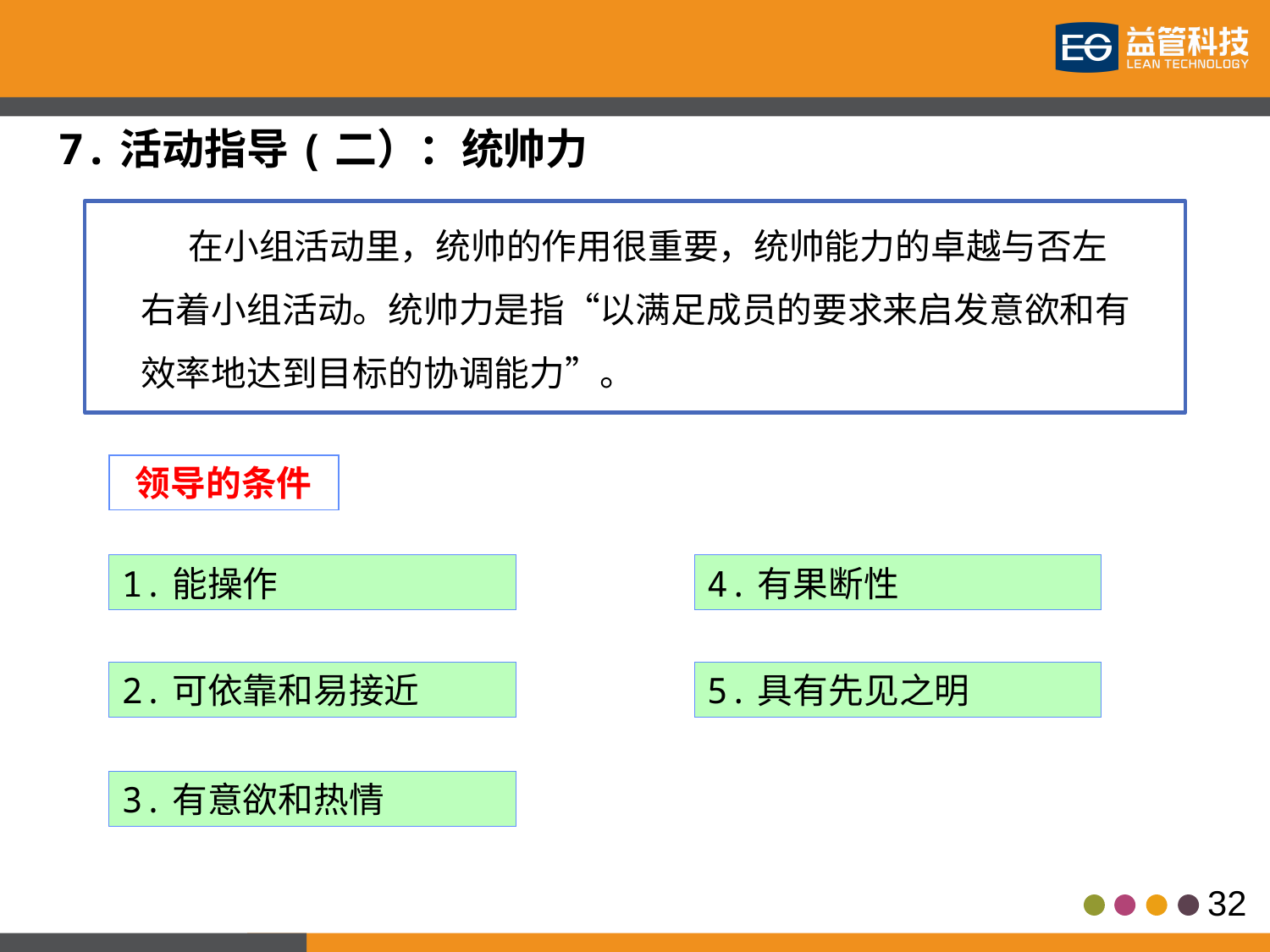

7.活动指导(二）：统帅力
     在小组活动里，统帅的作用很重要，统帅能力的卓越与否左右着小组活动。统帅力是指“以满足成员的要求来启发意欲和有效率地达到目标的协调能力”。

领导的条件
1.能操作
4.有果断性
2.可依靠和易接近
5.具有先见之明
3.有意欲和热情